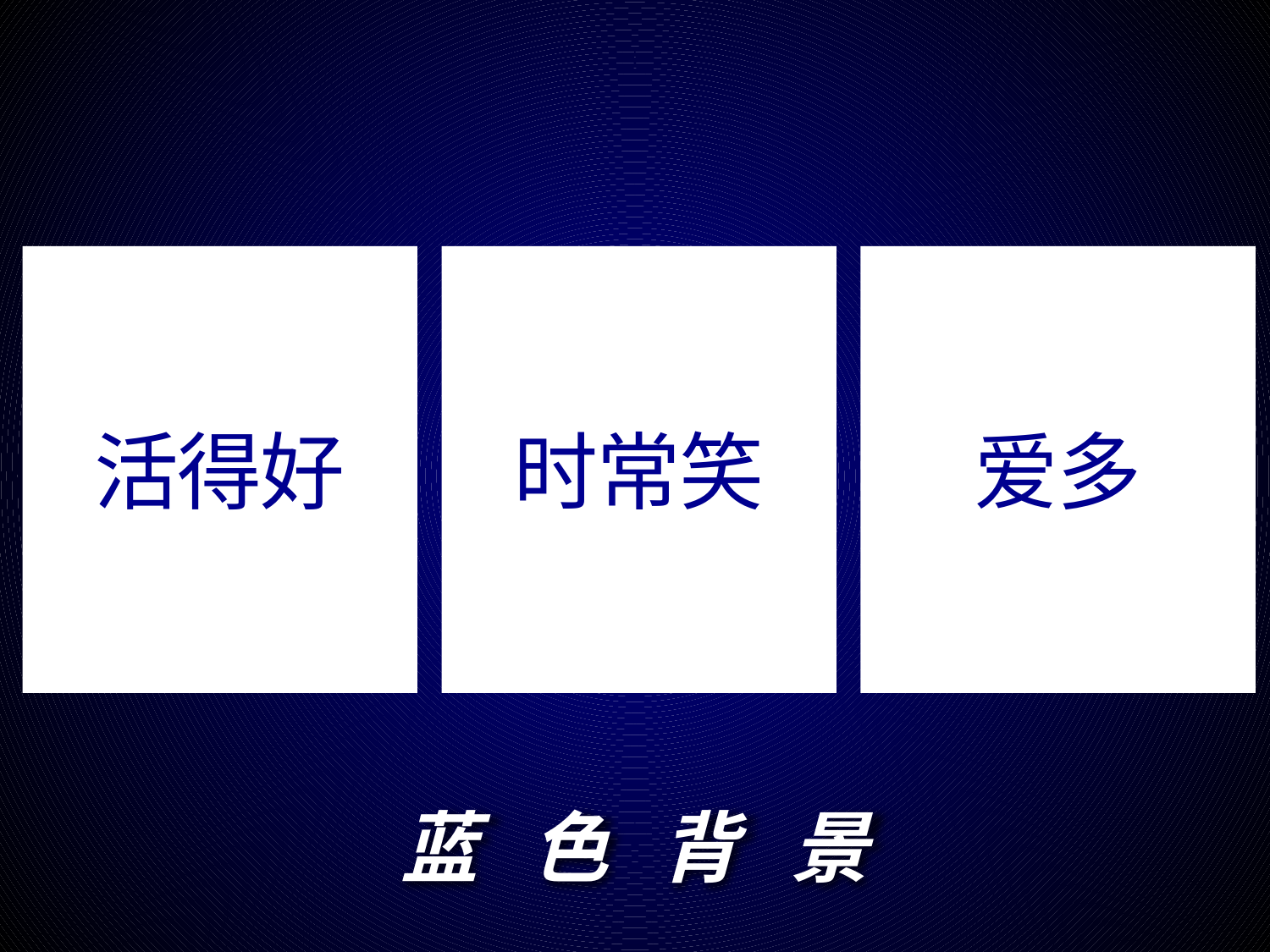

活得好
时常笑
爱多
# 蓝   色   背   景